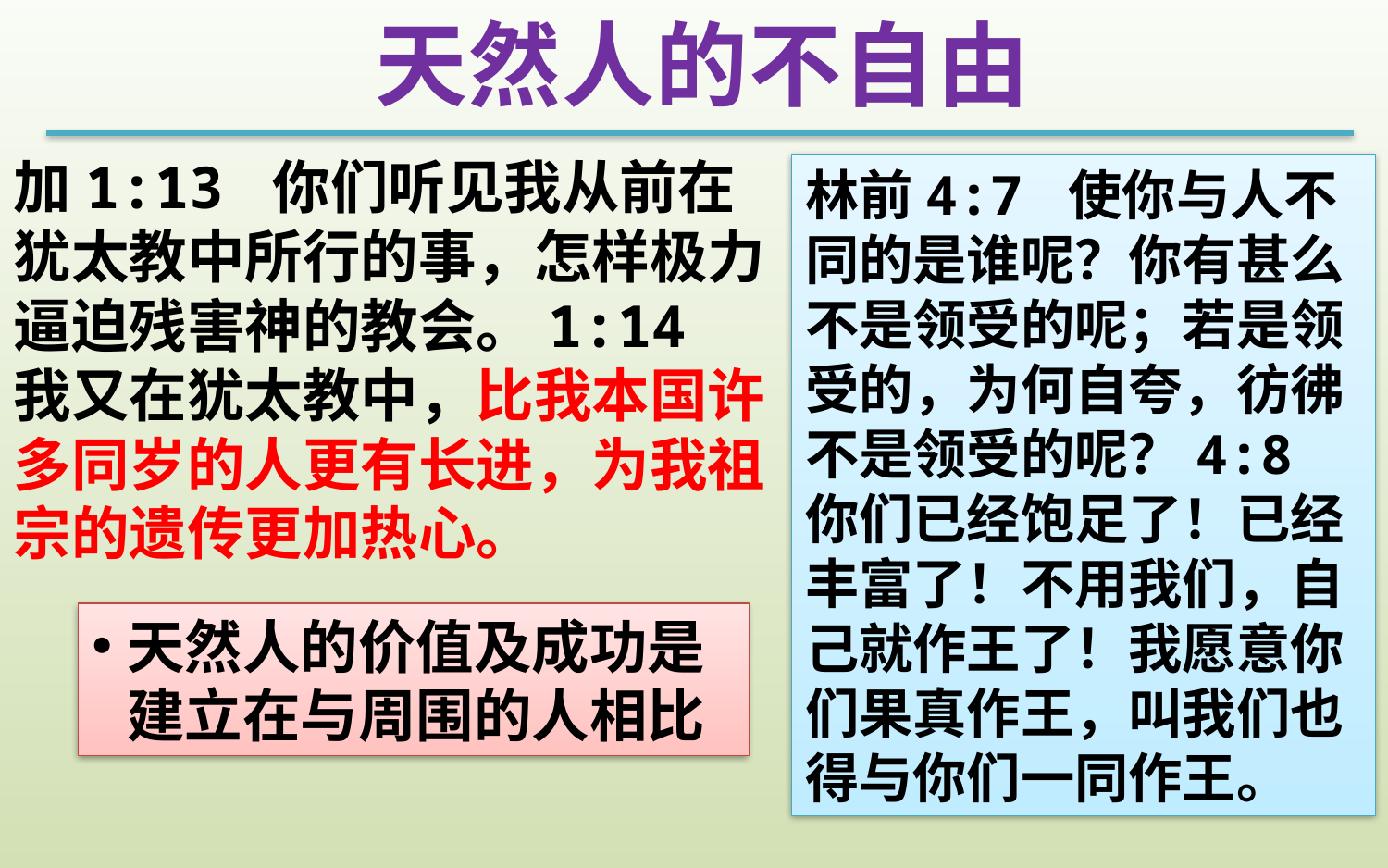

天然人的不自由
加1:13 你们听见我从前在犹太教中所行的事，怎样极力逼迫残害神的教会。1:14 我又在犹太教中，比我本国许多同岁的人更有长进，为我祖宗的遗传更加热心。
林前4:7 使你与人不同的是谁呢？你有甚么不是领受的呢；若是领受的，为何自夸，彷彿不是领受的呢？4:8 你们已经饱足了！已经丰富了！不用我们，自己就作王了！我愿意你们果真作王，叫我们也得与你们一同作王。
天然人的价值及成功是建立在与周围的人相比